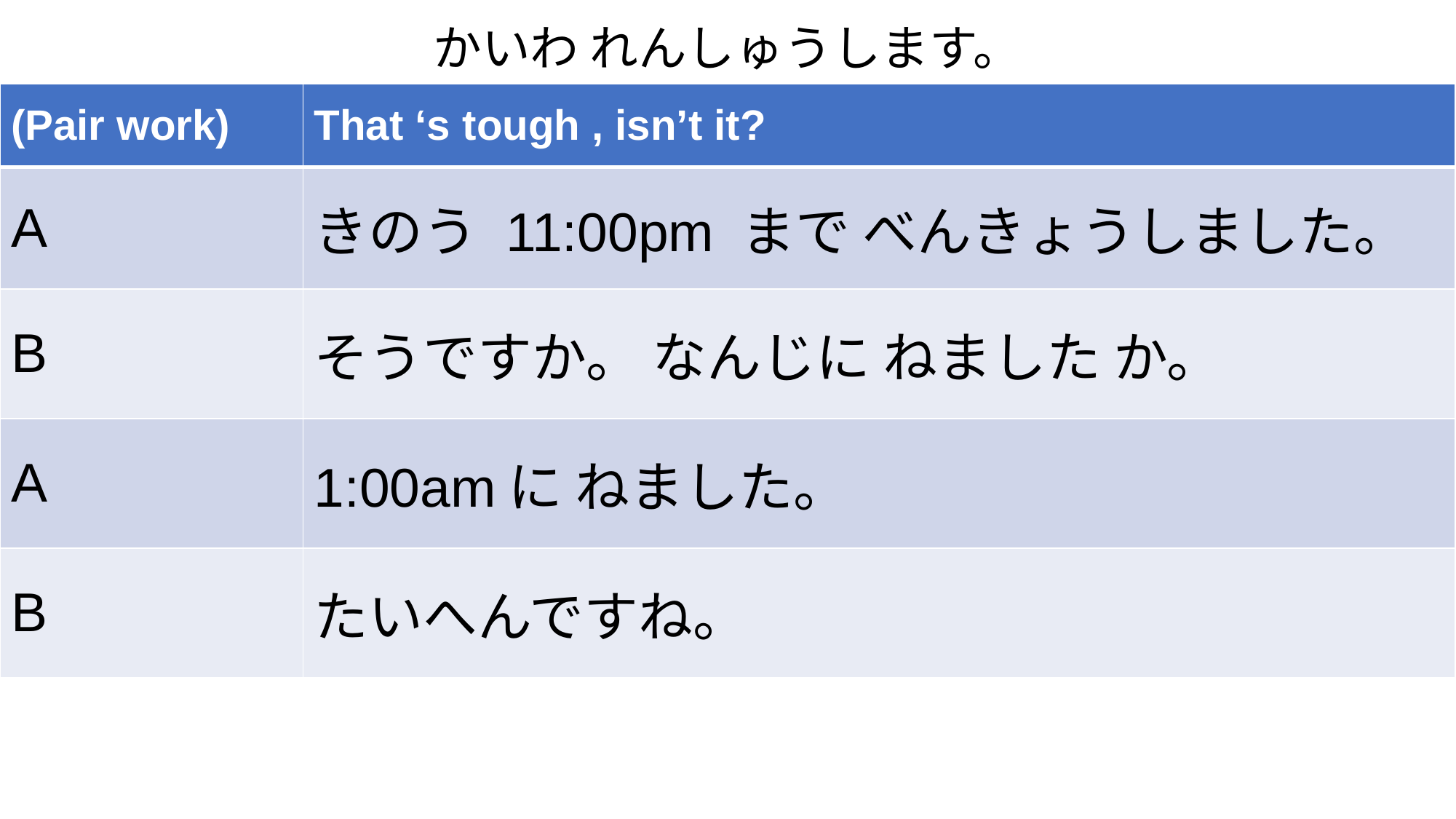

# かいわ れんしゅうします。
| (Pair work) | That ‘s tough , isn’t it? |
| --- | --- |
| A | きのう 11:00pm まで べんきょうしました。 |
| B | そうですか。 なんじに ねました か。 |
| A | 1:00amに ねました。 |
| B | たいへんですね。 |